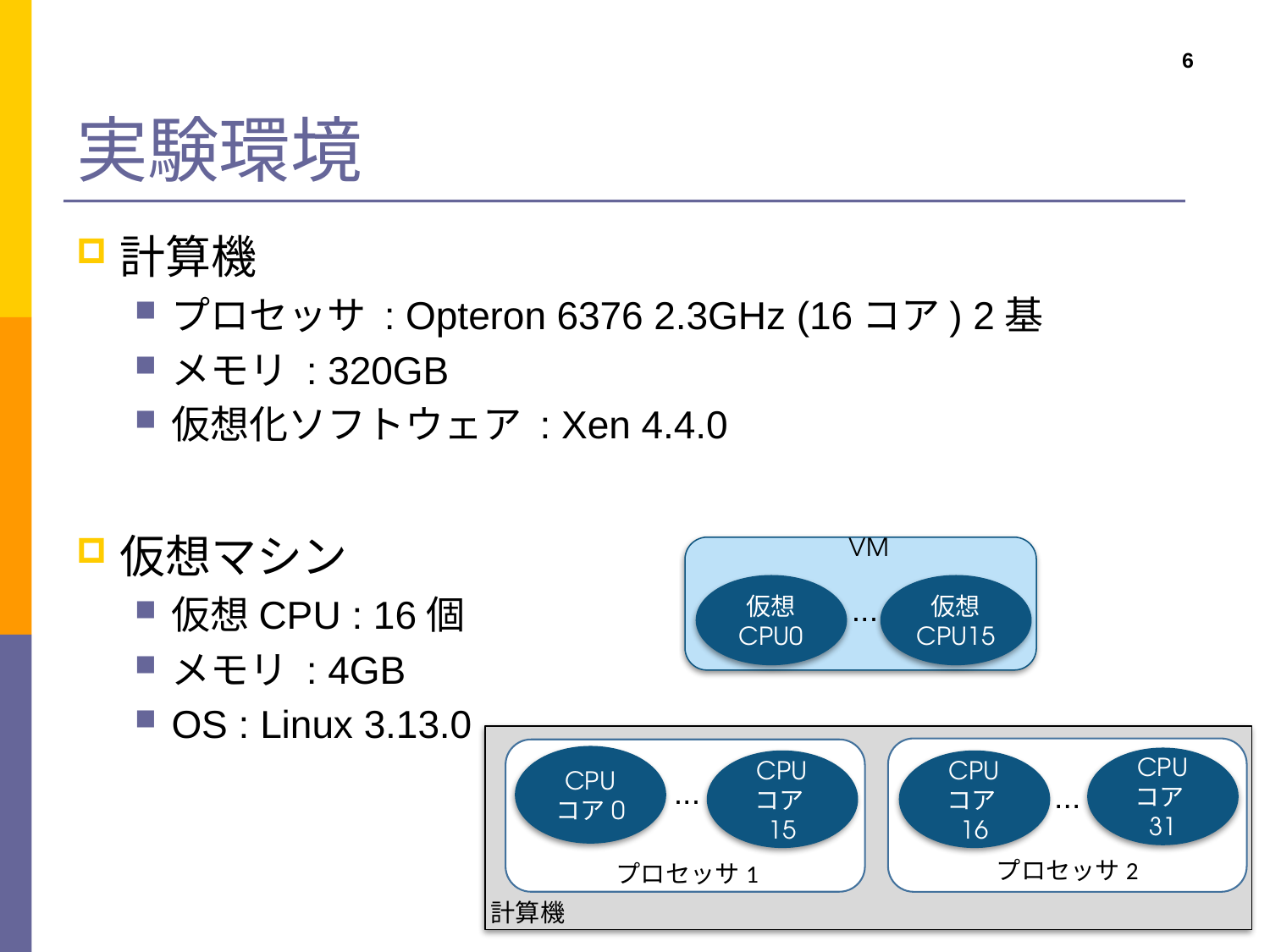

# 実験環境
6
計算機
プロセッサ : Opteron 6376 2.3GHz (16コア) 2基
メモリ : 320GB
仮想化ソフトウェア : Xen 4.4.0

仮想マシン
仮想CPU : 16個
メモリ : 4GB
OS : Linux 3.13.0
VM

仮想
CPU0
仮想
CPU15
...

CPU
コア0
CPU
コア31
CPU
コア15
CPU
コア16
...
...
プロセッサ2
プロセッサ1
計算機